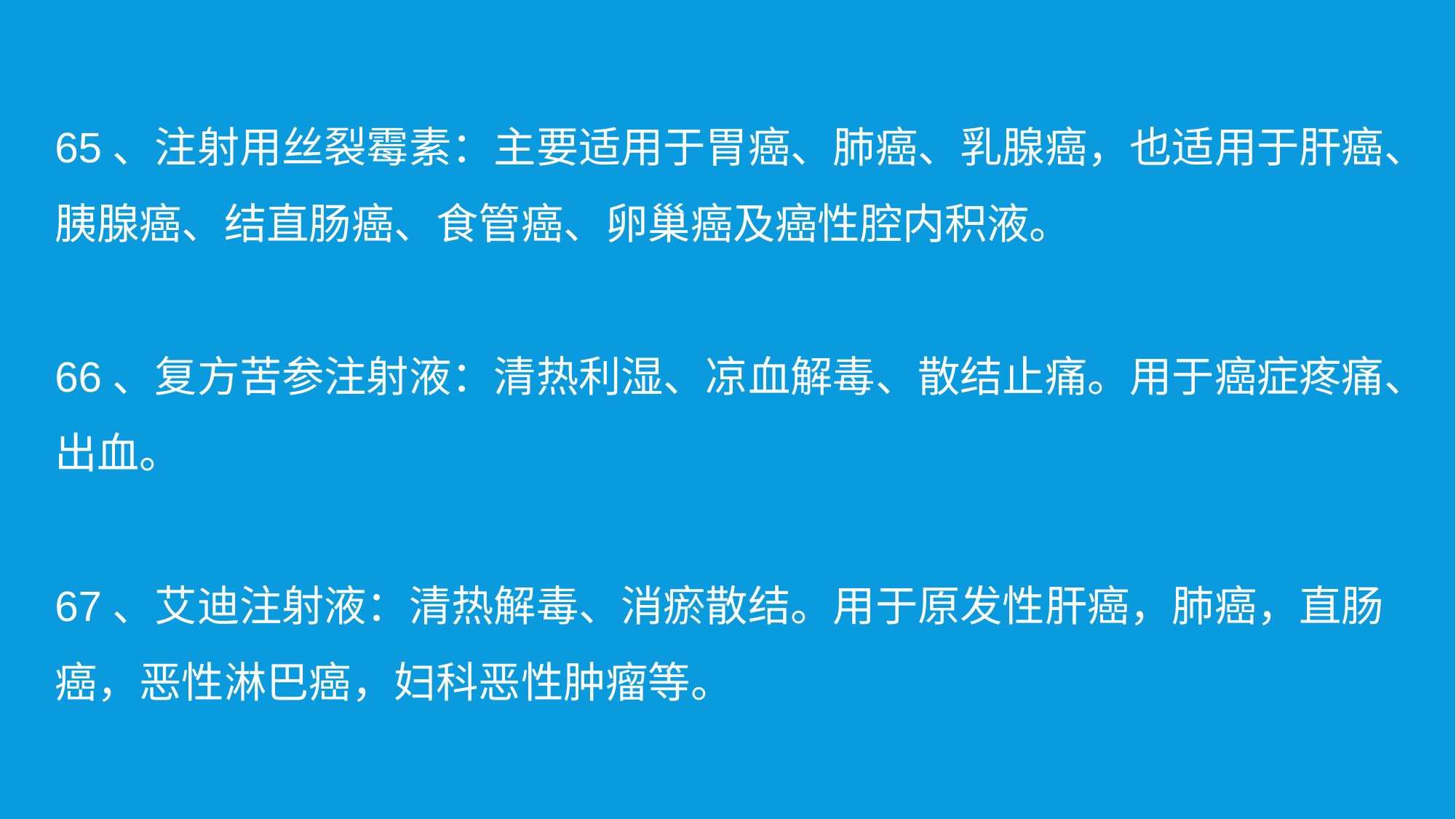

65、注射用丝裂霉素：主要适用于胃癌、肺癌、乳腺癌，也适用于肝癌、胰腺癌、结直肠癌、食管癌、卵巢癌及癌性腔内积液。

66、复方苦参注射液：清热利湿、凉血解毒、散结止痛。用于癌症疼痛、出血。

67、艾迪注射液：清热解毒、消瘀散结。用于原发性肝癌，肺癌，直肠癌，恶性淋巴癌，妇科恶性肿瘤等。